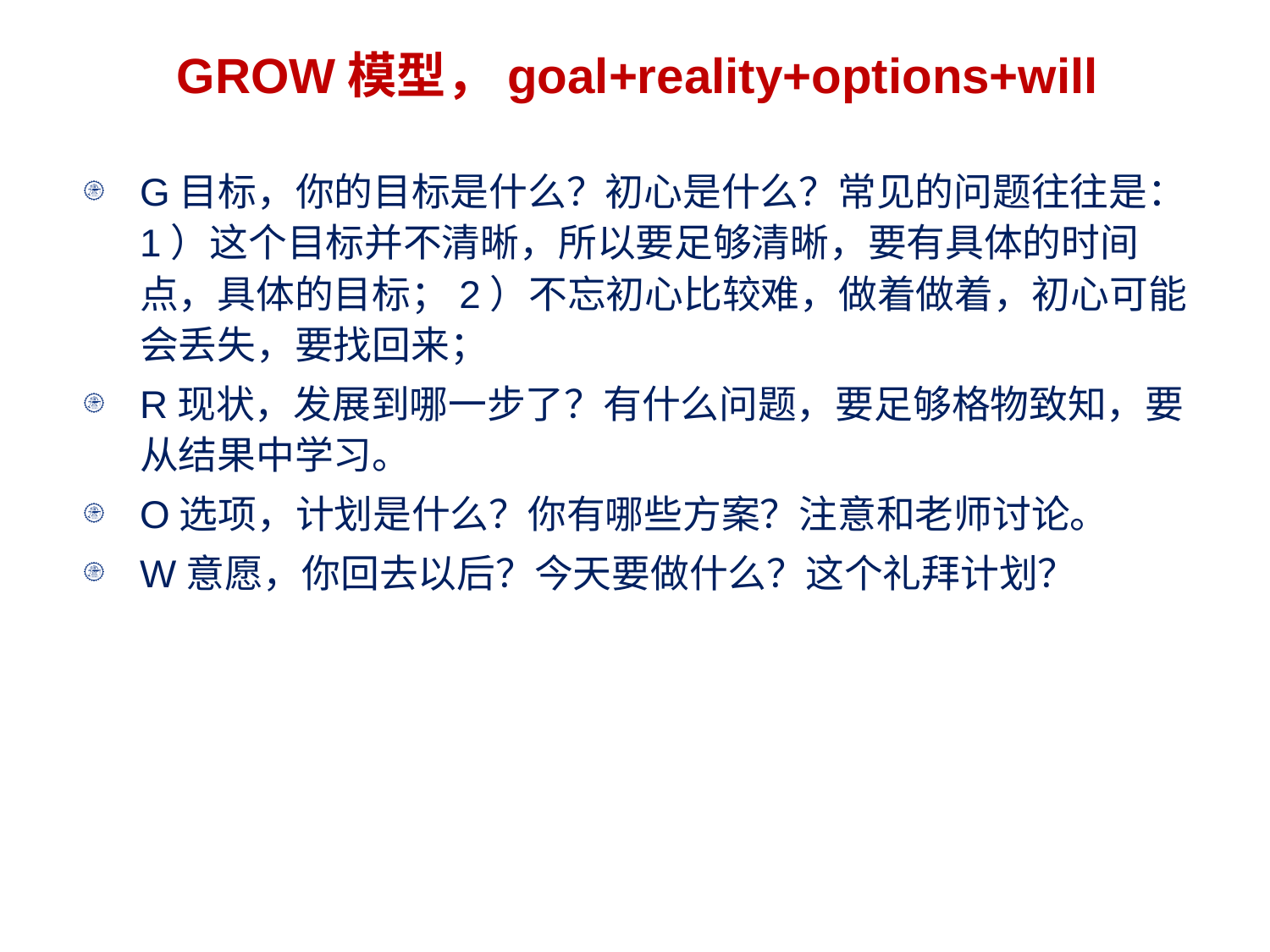

# GROW模型，goal+reality+options+will
G目标，你的目标是什么？初心是什么？常见的问题往往是：1）这个目标并不清晰，所以要足够清晰，要有具体的时间点，具体的目标；2）不忘初心比较难，做着做着，初心可能会丢失，要找回来；
R现状，发展到哪一步了？有什么问题，要足够格物致知，要从结果中学习。
O选项，计划是什么？你有哪些方案？注意和老师讨论。
W意愿，你回去以后？今天要做什么？这个礼拜计划？